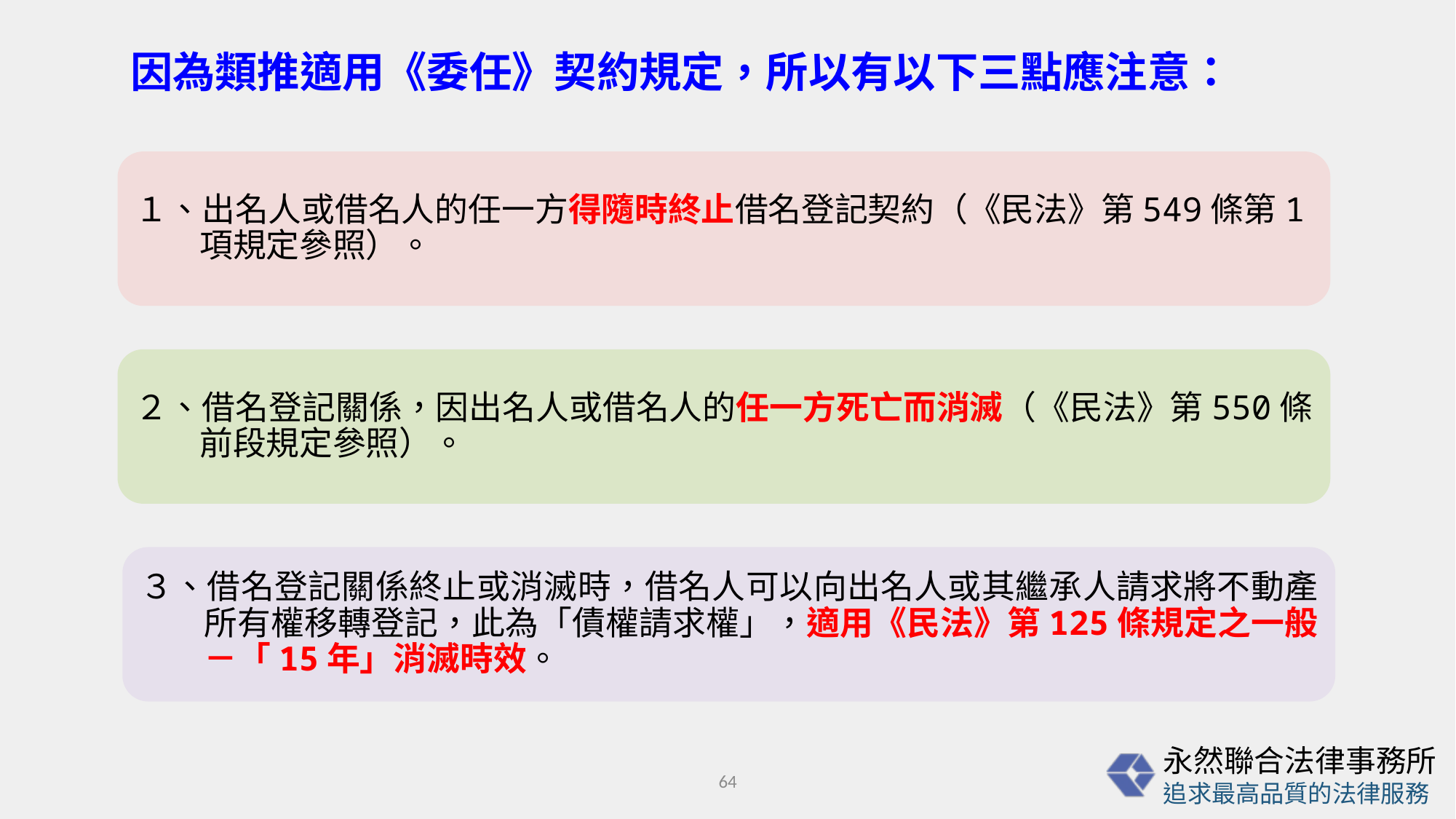

因為類推適用《委任》契約規定，所以有以下三點應注意：
１、出名人或借名人的任一方得隨時終止借名登記契約（《民法》第549條第1項規定參照）。
２、借名登記關係，因出名人或借名人的任一方死亡而消滅（《民法》第550條前段規定參照）。
３、借名登記關係終止或消滅時，借名人可以向出名人或其繼承人請求將不動產所有權移轉登記，此為「債權請求權」，適用《民法》第125條規定之一般－「15年」消滅時效。
64